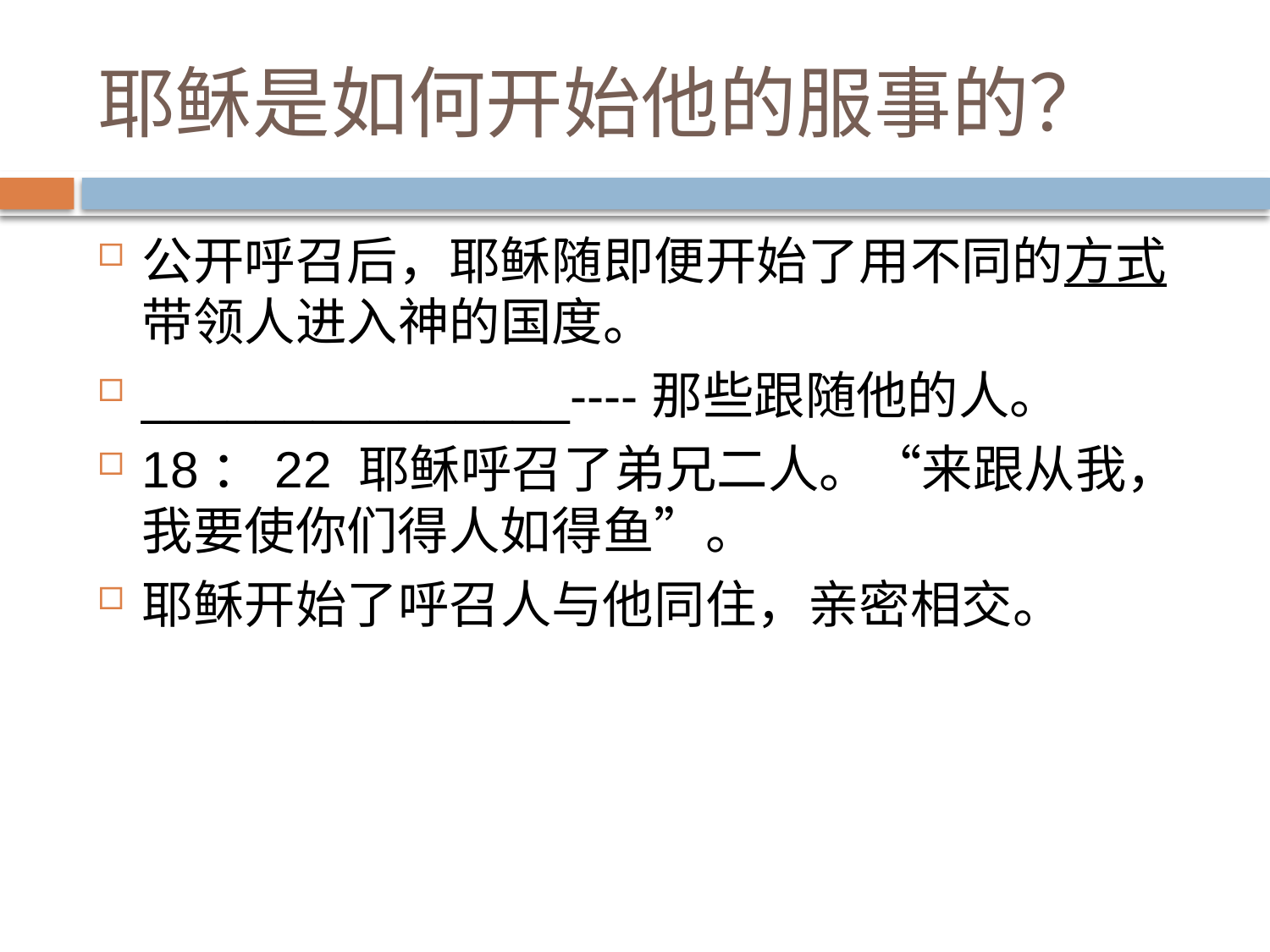

# 耶稣是如何开始他的服事的？
公开呼召后，耶稣随即便开始了用不同的方式带领人进入神的国度。
_______________----那些跟随他的人。
18：22 耶稣呼召了弟兄二人。“来跟从我，我要使你们得人如得鱼”。
耶稣开始了呼召人与他同住，亲密相交。